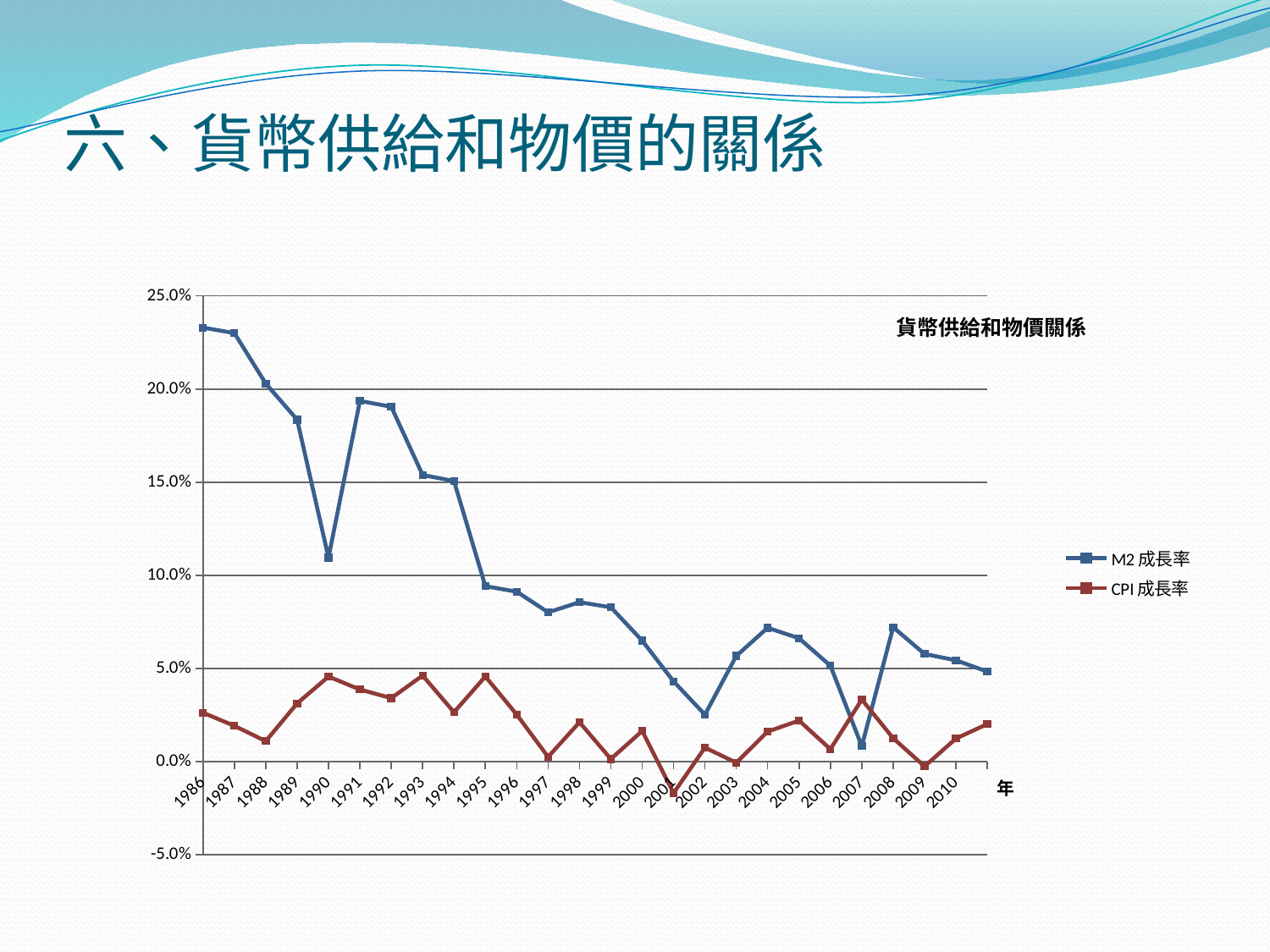

# 六、貨幣供給和物價的關係

### Chart: 貨幣供給和物價關係

| Category |  |  |
|---|---|---|
| 1986 | 0.233 | 0.02628779820695949 |
| 1987 | 0.23006298373703507 | 0.01924785312407458 |
| 1988 | 0.2030059864985352 | 0.01104009296920382 |
| 1989 | 0.18359308826020668 | 0.03132183908045987 |
| 1990 | 0.10958242387376105 | 0.045695179715798284 |
| 1991 | 0.19366645705348362 | 0.038768984812150235 |
| 1992 | 0.19055788193975415 | 0.03411568552007178 |
| 1993 | 0.15390812031269502 | 0.046260697011038125 |
| 1994 | 0.15069516823661286 | 0.026552868658131754 |
| 1995 | 0.09421676863656561 | 0.04572748267898393 |
| 1996 | 0.09125056616739813 | 0.025287102473498146 |
| 1997 | 0.08018520241307008 | 0.002584814216478289 |
| 1998 | 0.08561453254186983 | 0.02116231603824255 |
| 1999 | 0.08289039281856628 | 0.0014727540500736437 |
| 2000 | 0.06496477881093266 | 0.01649159663865539 |
| 2001 | 0.04311083829863794 | -0.016844063242740473 |
| 2002 | 0.025262447685478685 | 0.007567794828673521 |
| 2003 | 0.056791855475420205 | -0.0005215939912371913 |
| 2004 | 0.07185972913451759 | 0.01617785199874749 |
| 2005 | 0.06626461790173514 | 0.022082990961380503 |
| 2006 | 0.0515421540234325 | 0.006732991659129752 |
| 2007 | 0.008371361542476561 | 0.03333998802156108 |
| 2008 | 0.07214644735036435 | 0.012654559505409606 |
| 2009 | 0.057839868560101794 | -0.002480206047887104 |
| 2010 | 0.05444273218138346 | 0.012431863823276384 |